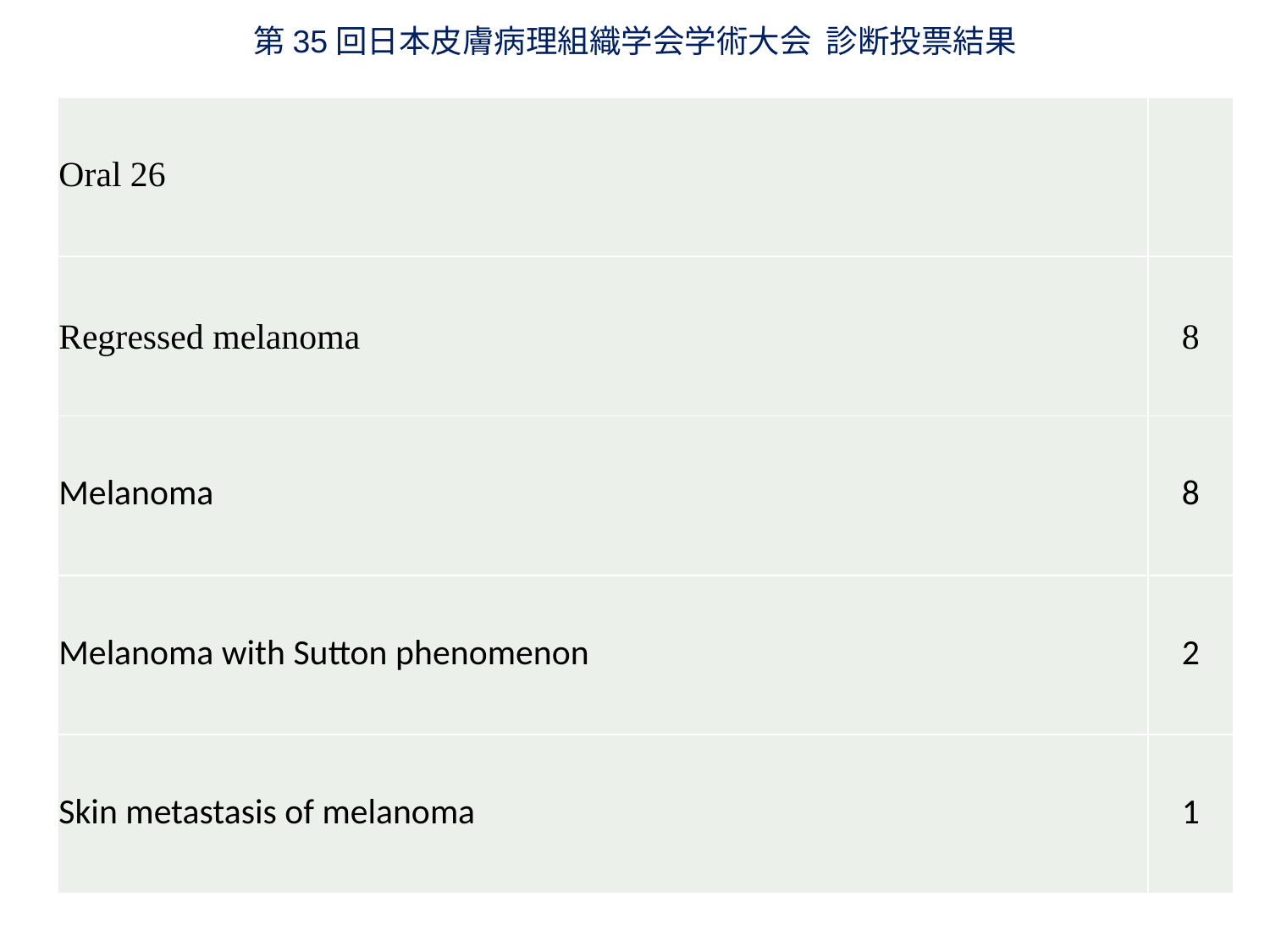

第35回日本皮膚病理組織学会学術大会  診断投票結果
| Oral 26 |  |
| --- | --- |
| Regressed melanoma | 8 |
| Melanoma | 8 |
| Melanoma with Sutton phenomenon | 2 |
| Skin metastasis of melanoma | 1 |